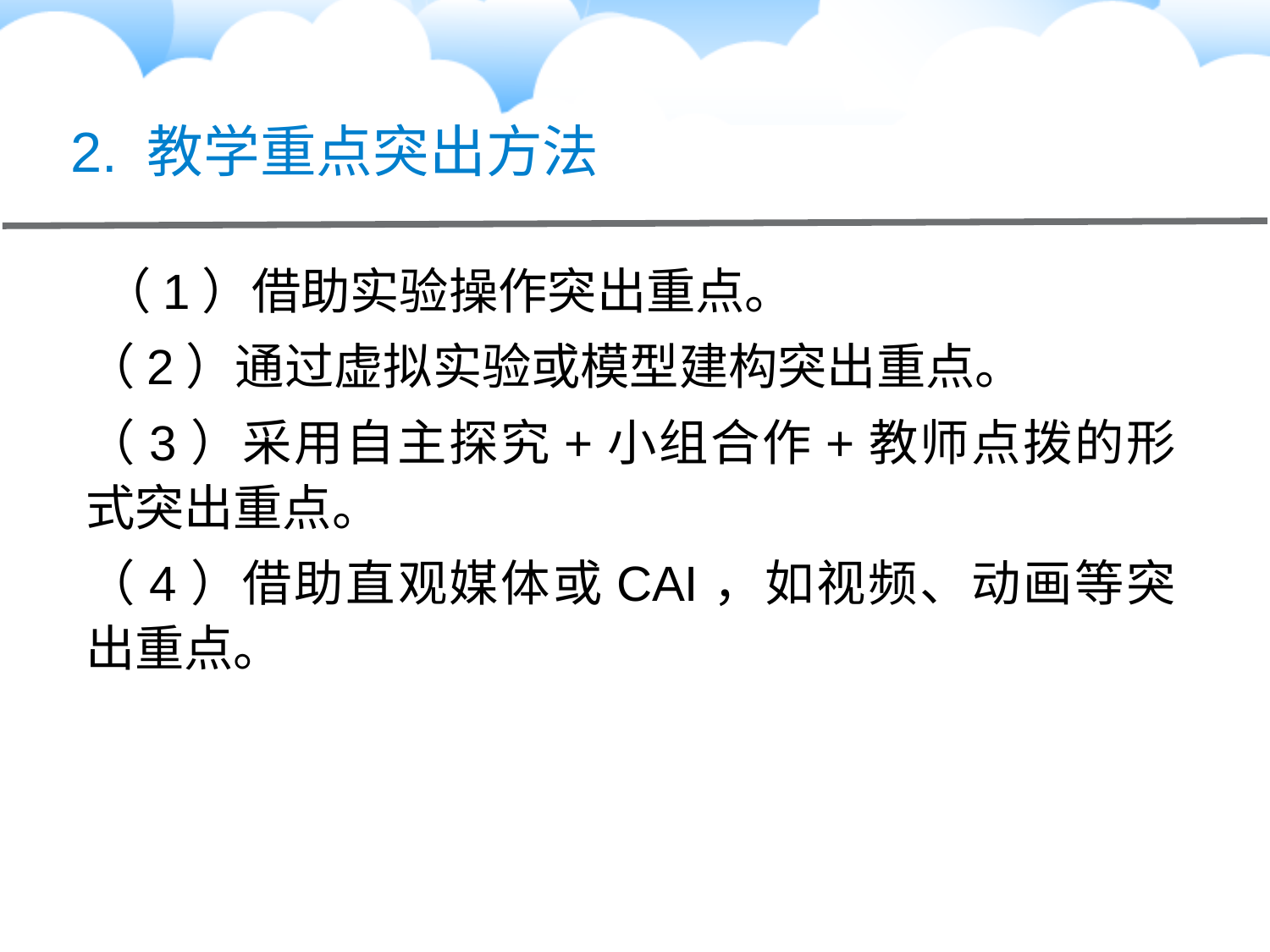

# 2. 教学重点突出方法
 （1）借助实验操作突出重点。
（2）通过虚拟实验或模型建构突出重点。
（3）采用自主探究+小组合作+教师点拨的形式突出重点。
（4）借助直观媒体或CAI，如视频、动画等突出重点。